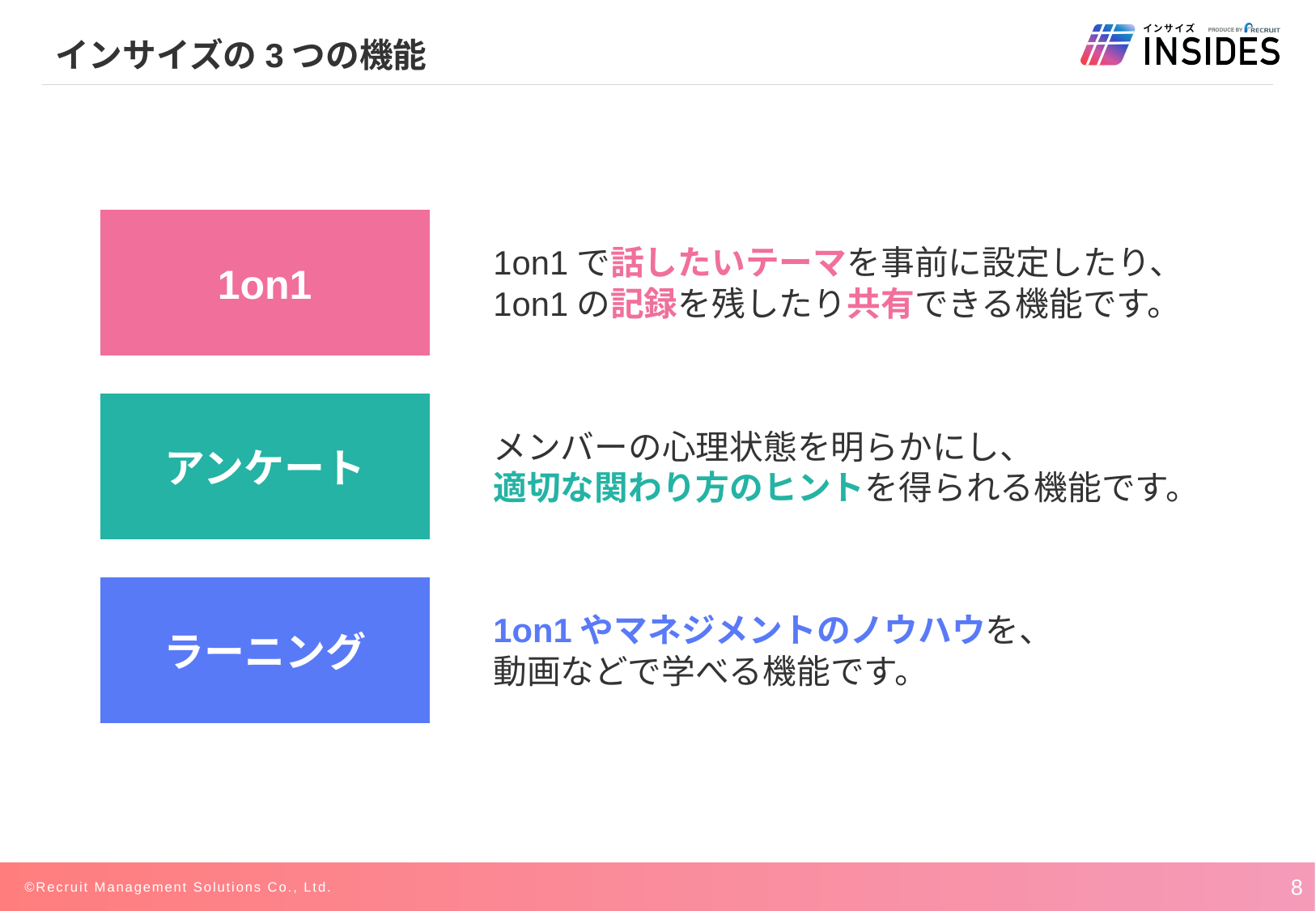

# インサイズの3つの機能
1on1
1on1で話したいテーマを事前に設定したり、
1on1の記録を残したり共有できる機能です。
アンケート
メンバーの心理状態を明らかにし、
適切な関わり方のヒントを得られる機能です。
ラーニング
1on1やマネジメントのノウハウを、
動画などで学べる機能です。